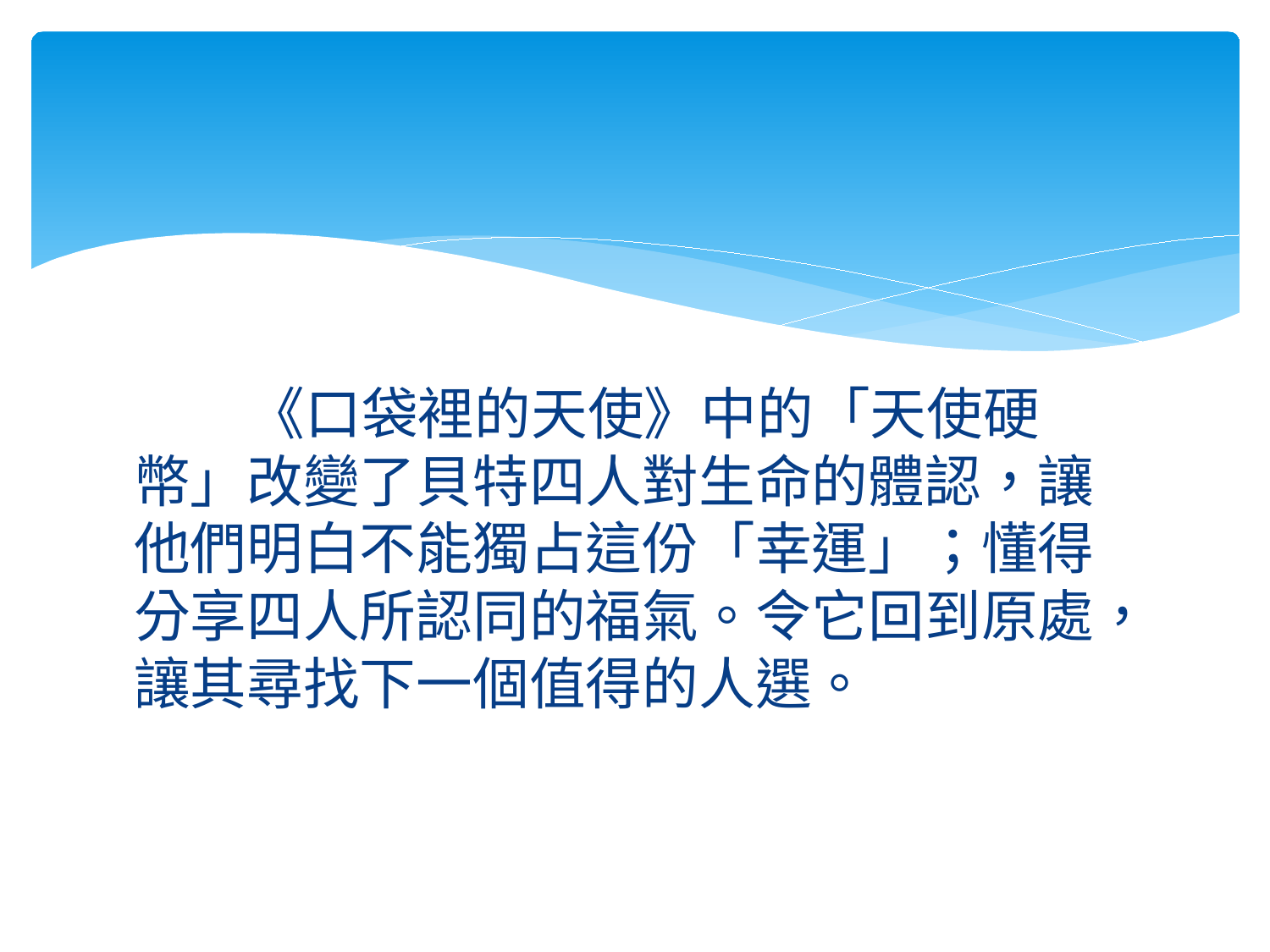

#
           《口袋裡的天使》中的「天使硬幣」改變了貝特四人對生命的體認，讓他們明白不能獨占這份「幸運」；懂得分享四人所認同的福氣。令它回到原處，讓其尋找下一個值得的人選。